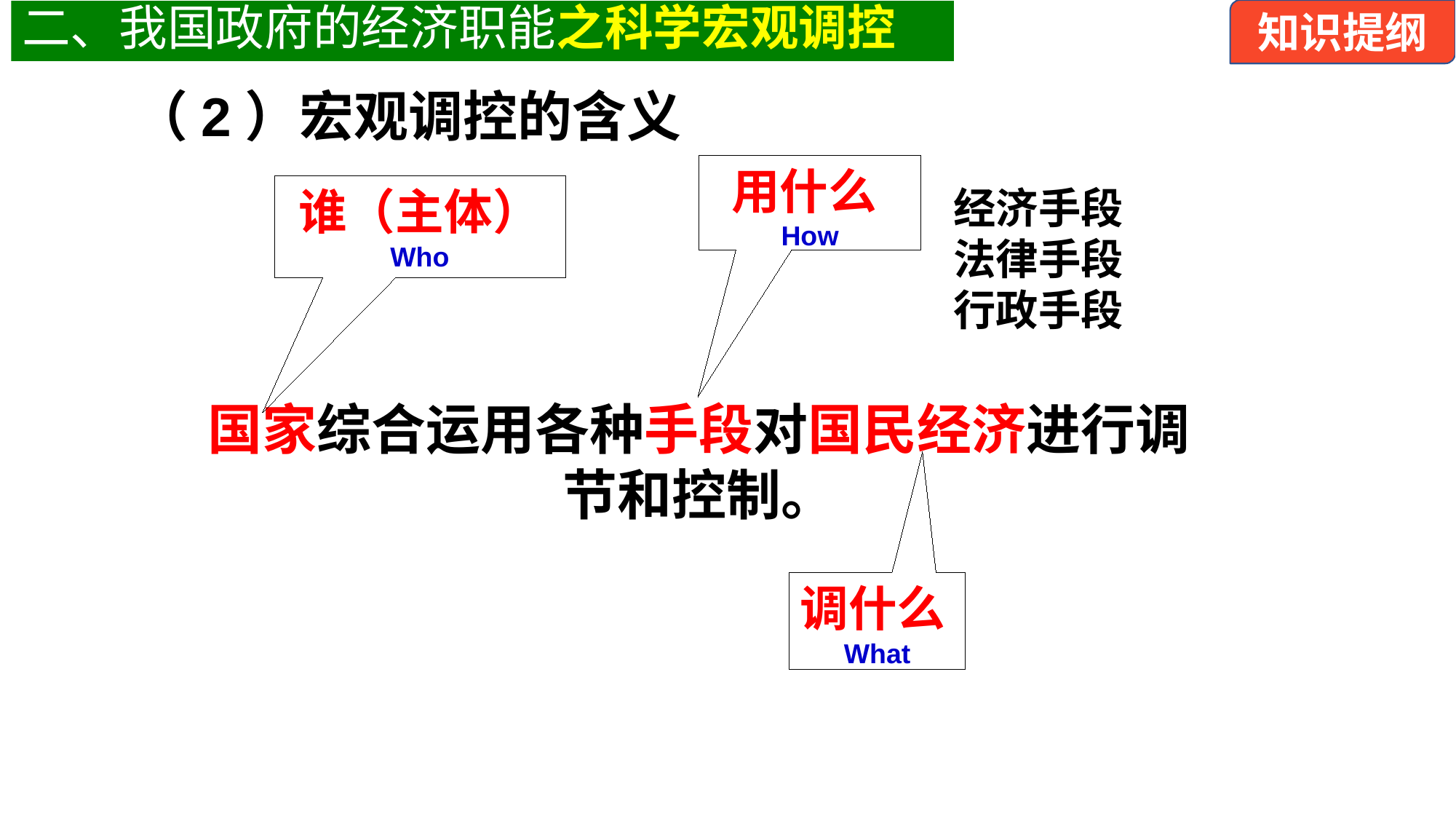

知识提纲
二、我国政府的经济职能之科学宏观调控
（2）宏观调控的含义
用什么How
谁（主体） Who
经济手段
法律手段
行政手段
国家综合运用各种手段对国民经济进行调节和控制。
调什么What